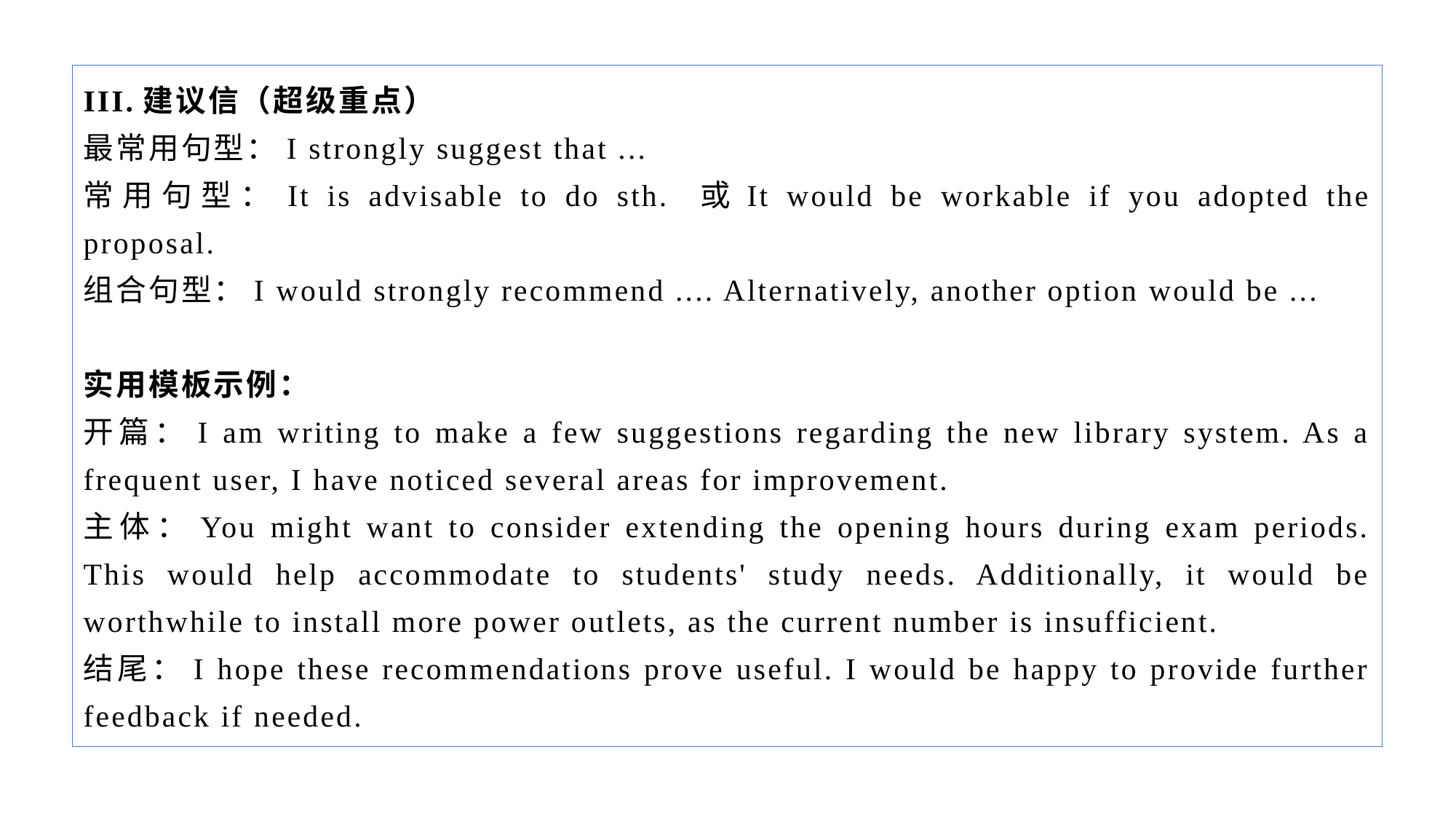

III.建议信（超级重点）
最常用句型：I strongly suggest that ...
常用句型：It is advisable to do sth. 或It would be workable if you adopted the proposal.
组合句型：I would strongly recommend .... Alternatively, another option would be ...

实用模板示例：
开篇：I am writing to make a few suggestions regarding the new library system. As a frequent user, I have noticed several areas for improvement.
主体：You might want to consider extending the opening hours during exam periods. This would help accommodate to students' study needs. Additionally, it would be worthwhile to install more power outlets, as the current number is insufficient.
结尾：I hope these recommendations prove useful. I would be happy to provide further feedback if needed.